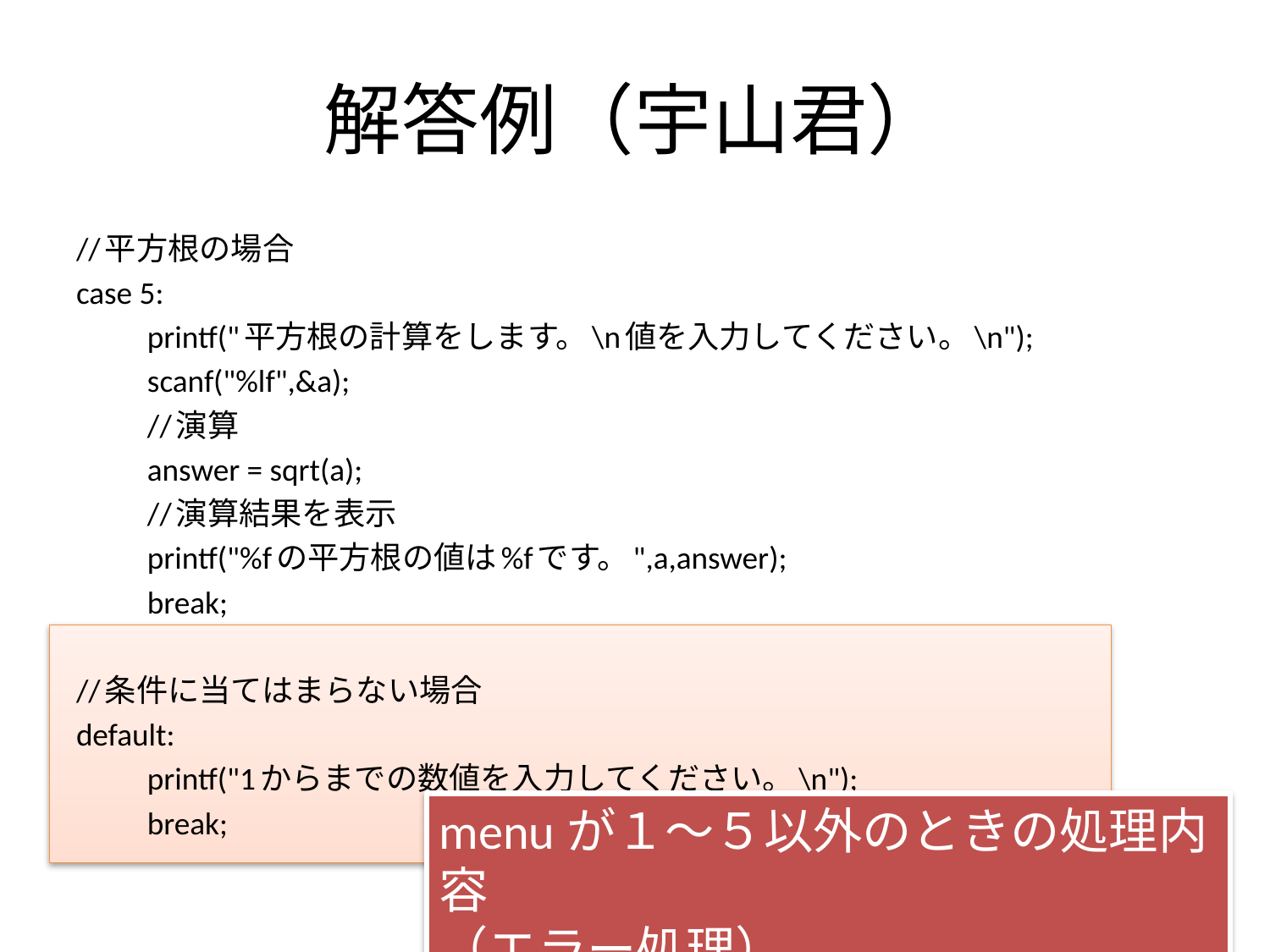

# 解答例（宇山君）
//平方根の場合
case 5:
	printf("平方根の計算をします。\n値を入力してください。\n");
	scanf("%lf",&a);
	//演算
	answer = sqrt(a);
	//演算結果を表示
	printf("%fの平方根の値は%fです。",a,answer);
	break;

//条件に当てはまらない場合
default:
	printf("1からまでの数値を入力してください。\n");
	break;

menuが１～５以外のときの処理内容
（エラー処理）